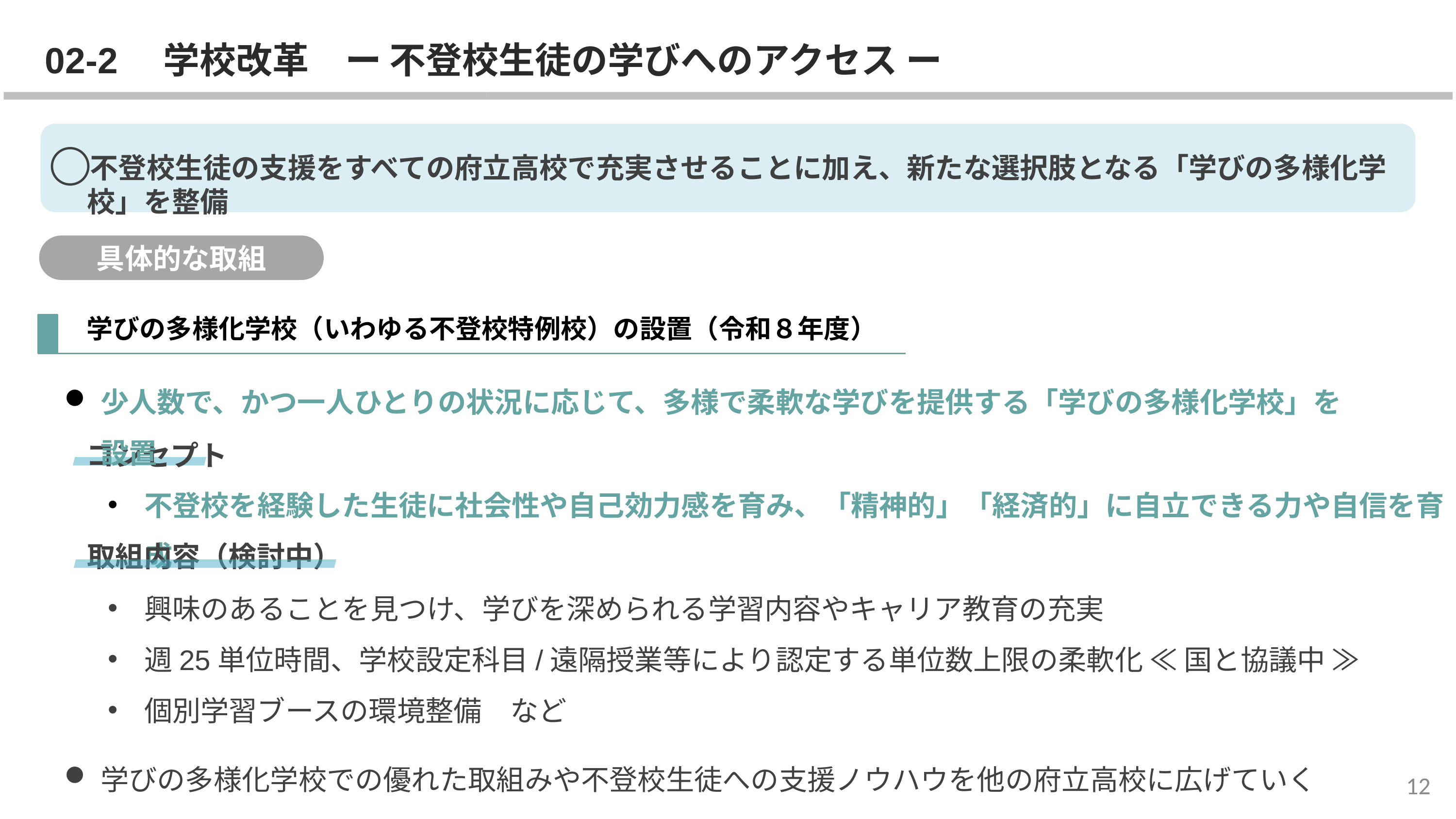

02-2　学校改革　ー 不登校生徒の学びへのアクセス ー

不登校生徒の支援をすべての府立高校で充実させることに加え、新たな選択肢となる「学びの多様化学校」を整備
具体的な取組
　学びの多様化学校（いわゆる不登校特例校）の設置（令和８年度）

少人数で、かつ一人ひとりの状況に応じて、多様で柔軟な学びを提供する「学びの多様化学校」を設置
コンセプト

不登校を経験した生徒に社会性や自己効力感を育み、「精神的」「経済的」に自立できる力や自信を育成
取組内容（検討中）

興味のあることを見つけ、学びを深められる学習内容やキャリア教育の充実
週25単位時間、学校設定科目/遠隔授業等により認定する単位数上限の柔軟化 ≪ 国と協議中 ≫
個別学習ブースの環境整備　など
学びの多様化学校での優れた取組みや不登校生徒への支援ノウハウを他の府立高校に広げていく
12